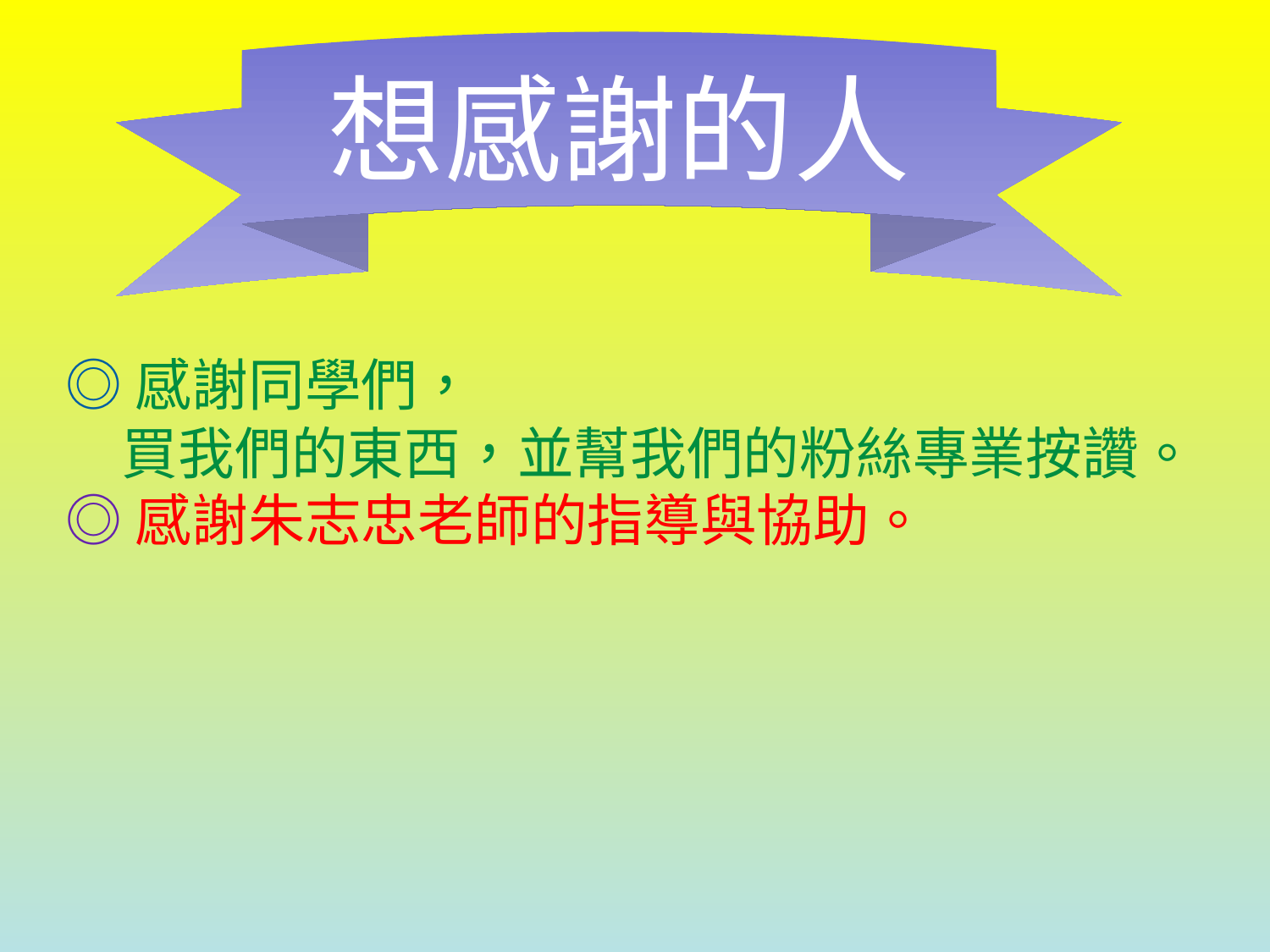

想感謝的人
◎感謝同學們，
　買我們的東西，並幫我們的粉絲專業按讚。
◎感謝朱志忠老師的指導與協助。